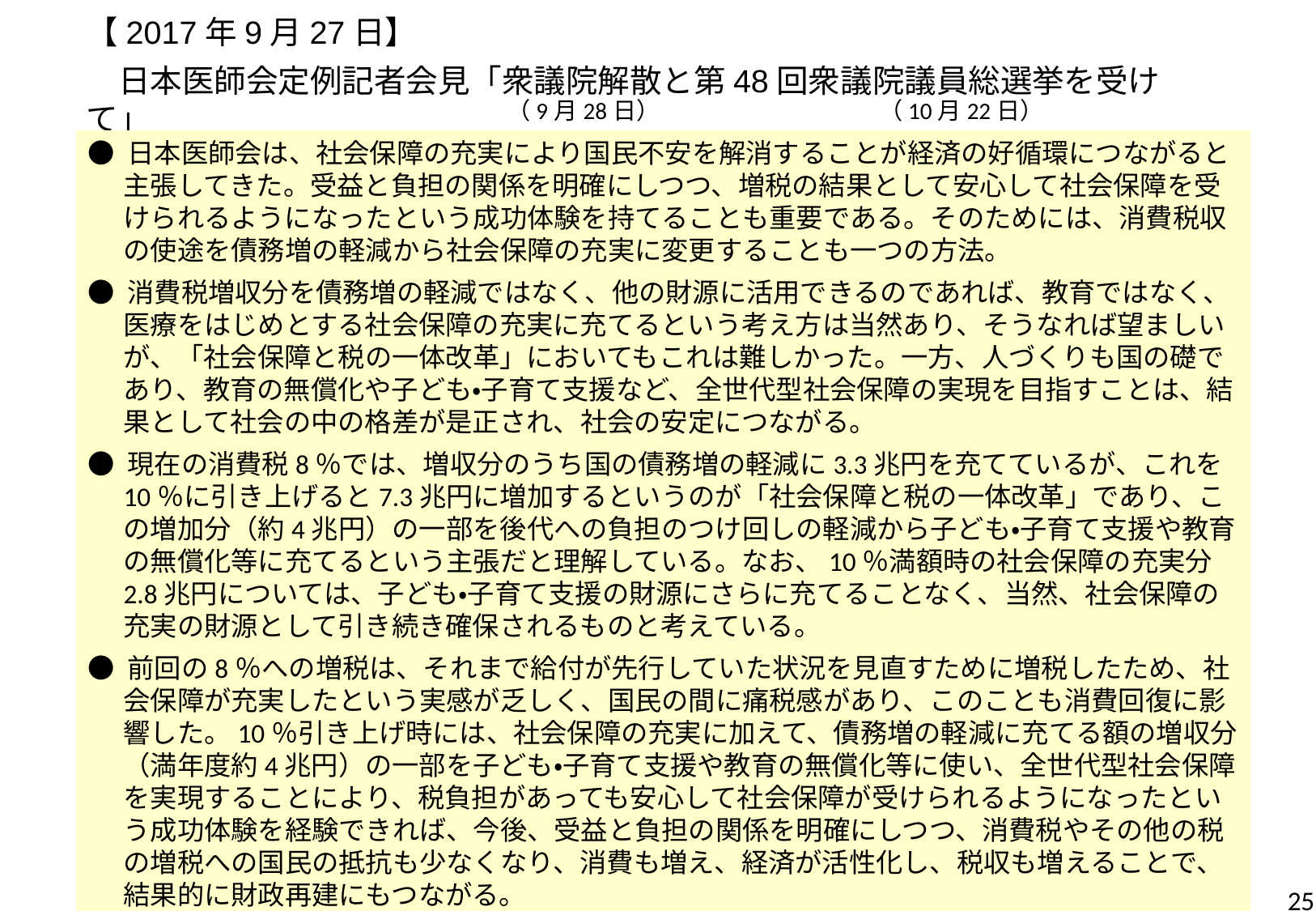

【2017年9月27日】
　日本医師会定例記者会見「衆議院解散と第48回衆議院議員総選挙を受けて」
（9月28日）
（10月22日）
● 日本医師会は、社会保障の充実により国民不安を解消することが経済の好循環につながると主張してきた。受益と負担の関係を明確にしつつ、増税の結果として安心して社会保障を受けられるようになったという成功体験を持てることも重要である。そのためには、消費税収の使途を債務増の軽減から社会保障の充実に変更することも一つの方法。
● 消費税増収分を債務増の軽減ではなく、他の財源に活用できるのであれば、教育ではなく、医療をはじめとする社会保障の充実に充てるという考え方は当然あり、そうなれば望ましいが、「社会保障と税の一体改革」においてもこれは難しかった。一方、人づくりも国の礎であり、教育の無償化や子ども・子育て支援など、全世代型社会保障の実現を目指すことは、結果として社会の中の格差が是正され、社会の安定につながる。
● 現在の消費税8％では、増収分のうち国の債務増の軽減に3.3兆円を充てているが、これを10％に引き上げると7.3兆円に増加するというのが「社会保障と税の一体改革」であり、この増加分（約4兆円）の一部を後代への負担のつけ回しの軽減から子ども・子育て支援や教育の無償化等に充てるという主張だと理解している。なお、10％満額時の社会保障の充実分2.8兆円については、子ども・子育て支援の財源にさらに充てることなく、当然、社会保障の充実の財源として引き続き確保されるものと考えている。
● 前回の8％への増税は、それまで給付が先行していた状況を見直すために増税したため、社会保障が充実したという実感が乏しく、国民の間に痛税感があり、このことも消費回復に影響した。10％引き上げ時には、社会保障の充実に加えて、債務増の軽減に充てる額の増収分（満年度約4兆円）の一部を子ども・子育て支援や教育の無償化等に使い、全世代型社会保障を実現することにより、税負担があっても安心して社会保障が受けられるようになったという成功体験を経験できれば、今後、受益と負担の関係を明確にしつつ、消費税やその他の税の増税への国民の抵抗も少なくなり、消費も増え、経済が活性化し、税収も増えることで、結果的に財政再建にもつながる。
25